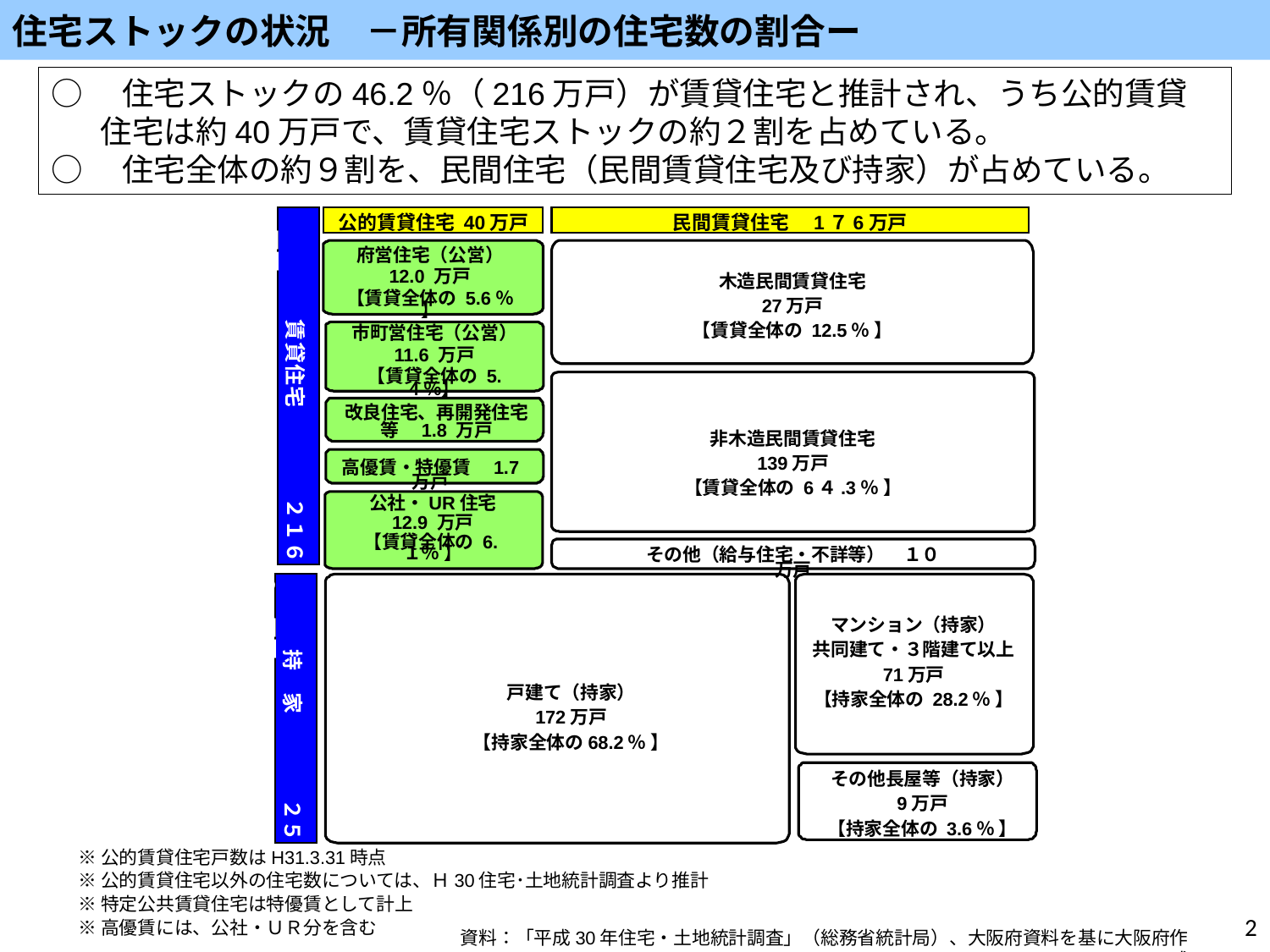

住宅ストックの状況　－所有関係別の住宅数の割合ー
○　住宅ストックの46.2％（216万戸）が賃貸住宅と推計され、うち公的賃貸住宅は約40万戸で、賃貸住宅ストックの約２割を占めている。
○　住宅全体の約９割を、民間住宅（民間賃貸住宅及び持家）が占めている。
民間賃貸住宅　1７6万戸
　　　　　賃貸住宅　　　　２１６　万戸
公的賃貸住宅 40万戸

府営住宅（公営）
12.0 万戸
【賃貸全体の 5.6％ 】
木造民間賃貸住宅
27万戸
【賃貸全体の 12.5％ 】

市町営住宅（公営）
11.6 万戸
【賃貸全体の 5.4％】

改良住宅、再開発住宅等　1.8 万戸
非木造民間賃貸住宅
139万戸
【賃貸全体の 6４.3％ 】

高優賃・特優賃　1.7 万戸

公社・UR住宅
12.9 万戸
【賃貸全体の 6.１％ 】

その他（給与住宅・不詳等）　１０万戸

　　　　持　家　　　　２５２　万戸
マンション（持家）
共同建て・３階建て以上
71万戸
【持家全体の 28.2％ 】
戸建て（持家）
172万戸
【持家全体の68.2％ 】

その他長屋等（持家）
9万戸
【持家全体の 3.6％ 】

※公的賃貸住宅戸数はH31.3.31時点
※公的賃貸住宅以外の住宅数については、Ｈ30住宅･土地統計調査より推計
※特定公共賃貸住宅は特優賃として計上
※高優賃には、公社・ＵＲ分を含む
2
資料：「平成30年住宅・土地統計調査」（総務省統計局）、大阪府資料を基に大阪府作成